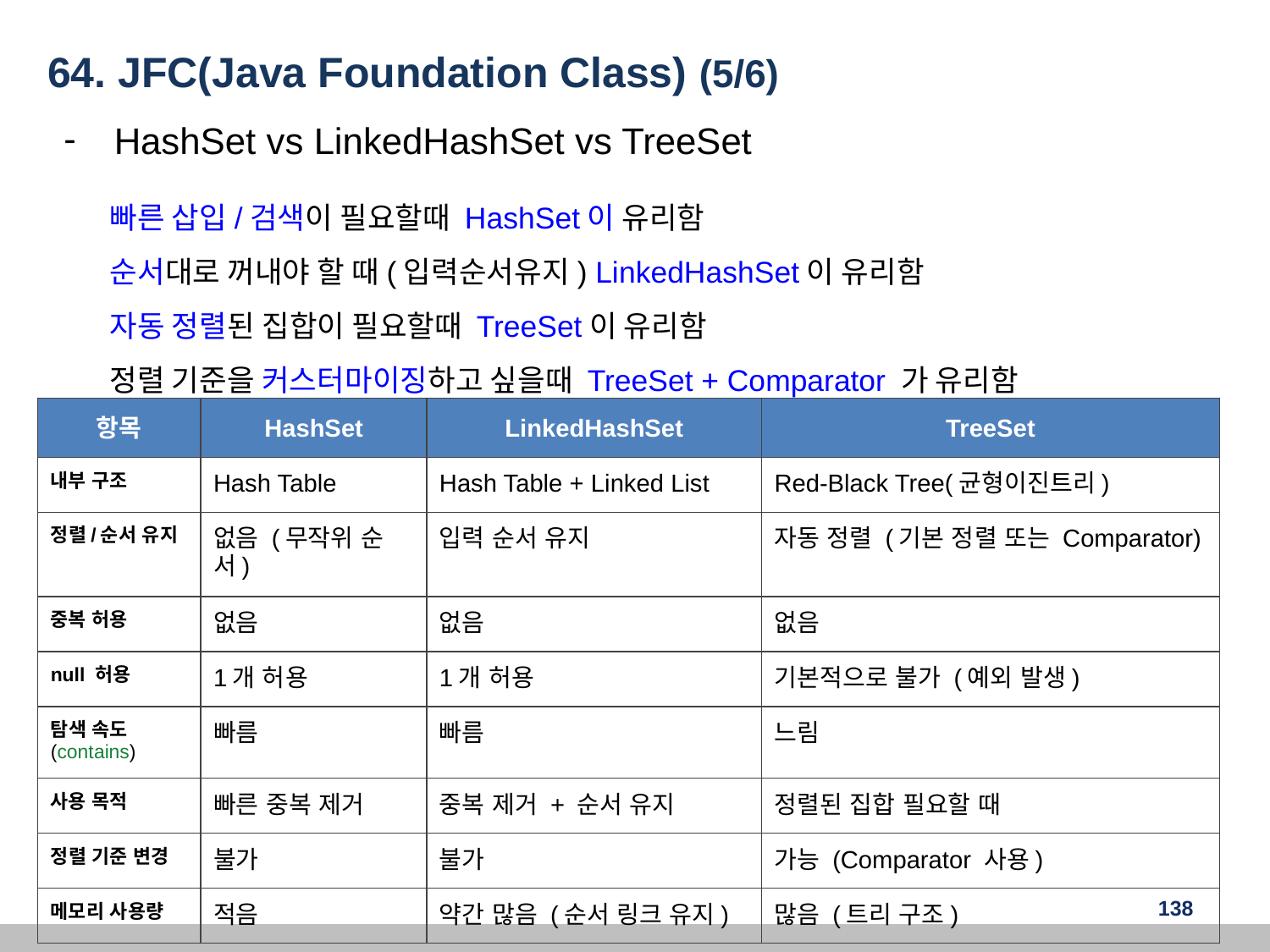

64. JFC(Java Foundation Class) (5/6)
HashSet vs LinkedHashSet vs TreeSet
빠른 삽입/검색이 필요할때 HashSet이 유리함
순서대로 꺼내야 할 때(입력순서유지) LinkedHashSet이 유리함
자동 정렬된 집합이 필요할때 TreeSet이 유리함
정렬 기준을 커스터마이징하고 싶을때 TreeSet + Comparator 가 유리함
| 항목 | HashSet | LinkedHashSet | TreeSet |
| --- | --- | --- | --- |
| 내부 구조 | Hash Table | Hash Table + Linked List | Red-Black Tree(균형이진트리) |
| 정렬/순서 유지 | 없음 (무작위 순서) | 입력 순서 유지 | 자동 정렬 (기본 정렬 또는 Comparator) |
| 중복 허용 | 없음 | 없음 | 없음 |
| null 허용 | 1개 허용 | 1개 허용 | 기본적으로 불가 (예외 발생) |
| 탐색 속도 (contains) | 빠름 | 빠름 | 느림 |
| 사용 목적 | 빠른 중복 제거 | 중복 제거 + 순서 유지 | 정렬된 집합 필요할 때 |
| 정렬 기준 변경 | 불가 | 불가 | 가능 (Comparator 사용) |
| 메모리 사용량 | 적음 | 약간 많음 (순서 링크 유지) | 많음 (트리 구조) |
138